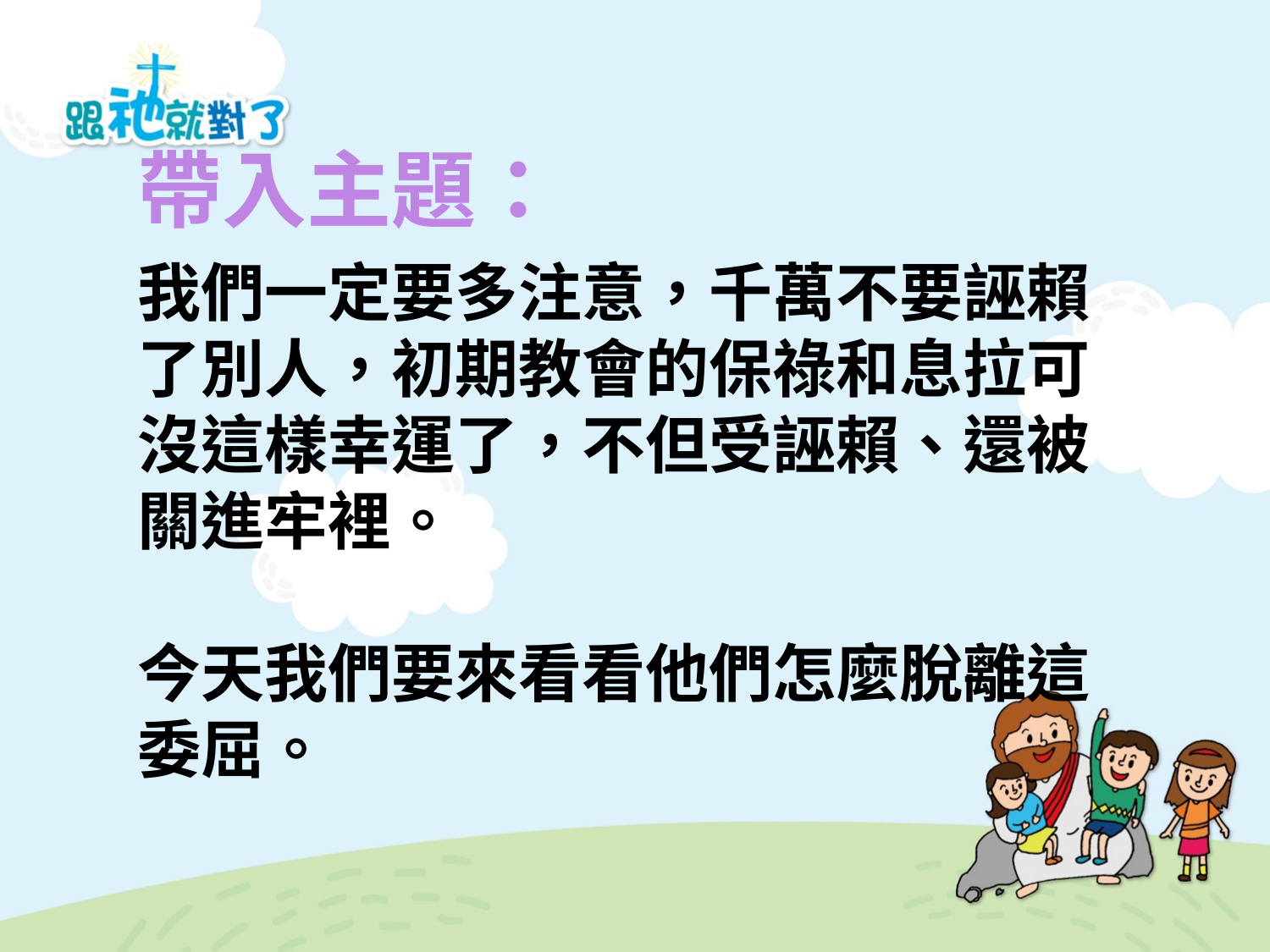

帶入主題：
我們一定要多注意，千萬不要誣賴了別人，初期教會的保祿和息拉可沒這樣幸運了，不但受誣賴、還被關進牢裡。

今天我們要來看看他們怎麼脫離這委屈。